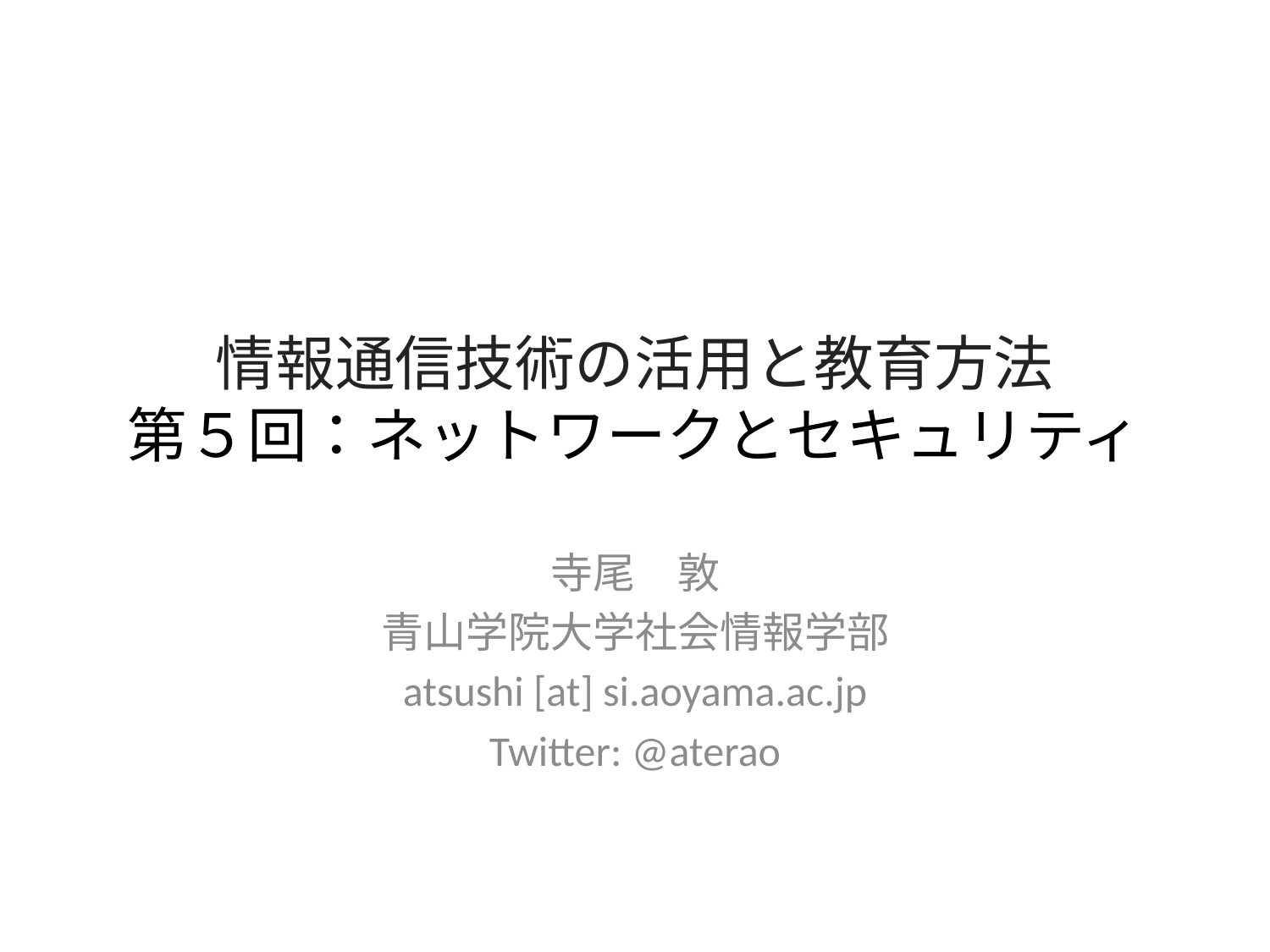

# 情報通信技術の活用と教育方法 第５回：ネットワークとセキュリティ
寺尾　敦
青山学院大学社会情報学部
atsushi [at] si.aoyama.ac.jp
Twitter: @aterao